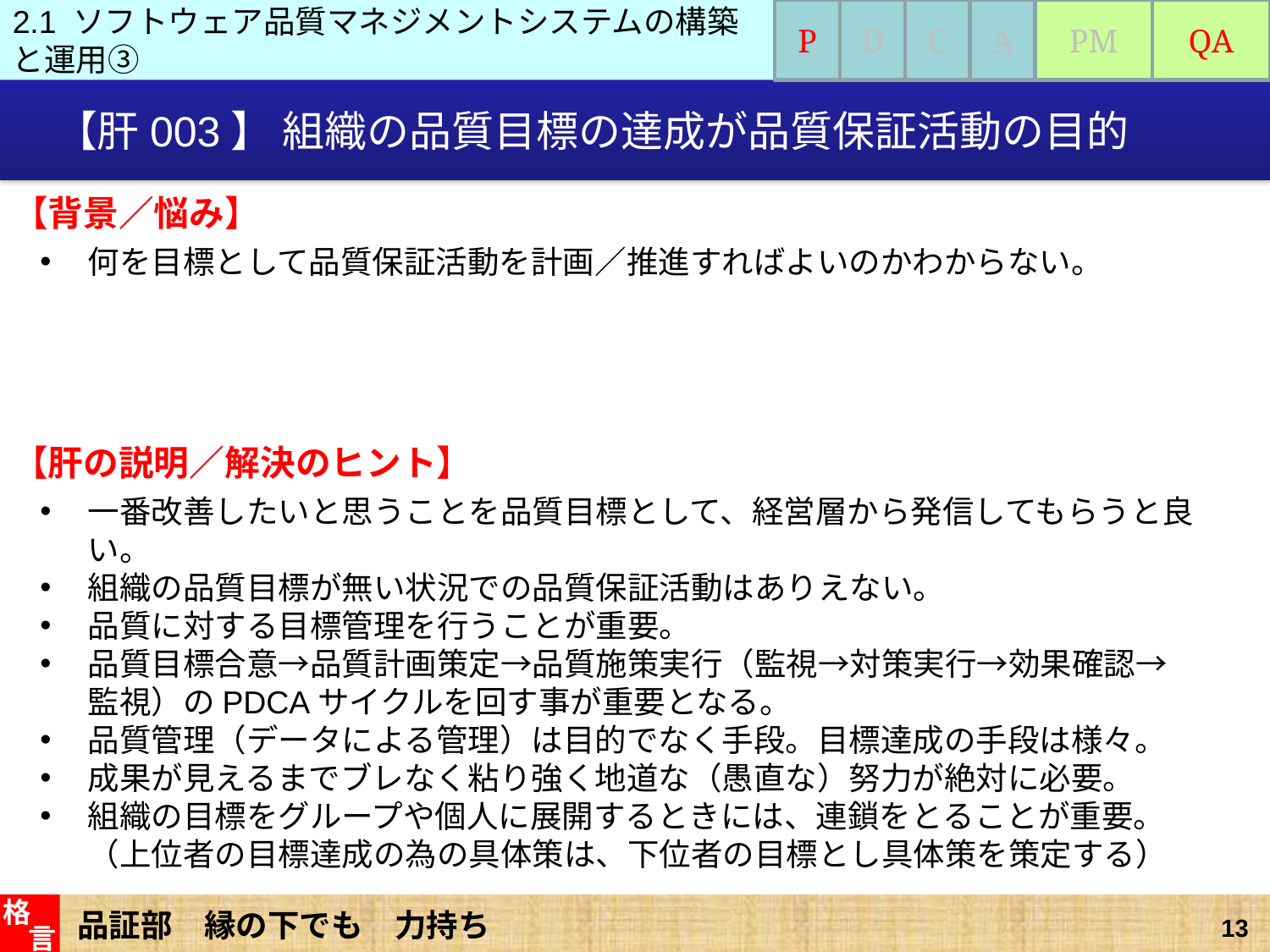

2.1 ソフトウェア品質マネジメントシステムの構築と運用③
P
D
C
A
PM
QA
# 【肝003】 組織の品質目標の達成が品質保証活動の目的
【背景／悩み】
何を目標として品質保証活動を計画／推進すればよいのかわからない。
【肝の説明／解決のヒント】
一番改善したいと思うことを品質目標として、経営層から発信してもらうと良い。
組織の品質目標が無い状況での品質保証活動はありえない。
品質に対する目標管理を行うことが重要。
品質目標合意→品質計画策定→品質施策実行（監視→対策実行→効果確認→
監視）のPDCAサイクルを回す事が重要となる。
品質管理（データによる管理）は目的でなく手段。目標達成の手段は様々。
成果が見えるまでブレなく粘り強く地道な（愚直な）努力が絶対に必要。
組織の目標をグループや個人に展開するときには、連鎖をとることが重要。
（上位者の目標達成の為の具体策は、下位者の目標とし具体策を策定する）
格
言
品証部　縁の下でも　力持ち
13